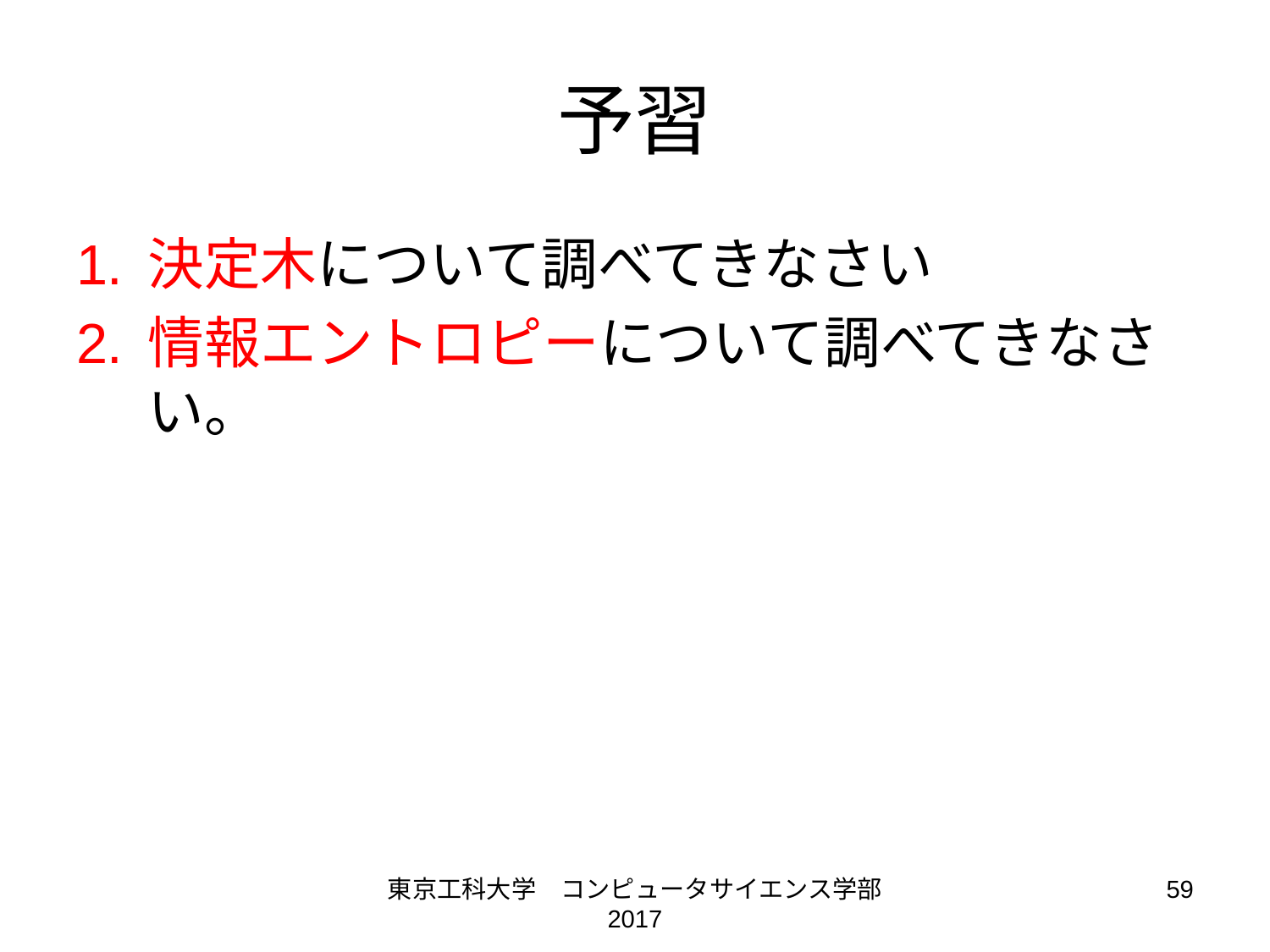

# 予習
決定木について調べてきなさい
情報エントロピーについて調べてきなさい。
東京工科大学　コンピュータサイエンス学部 2017
59